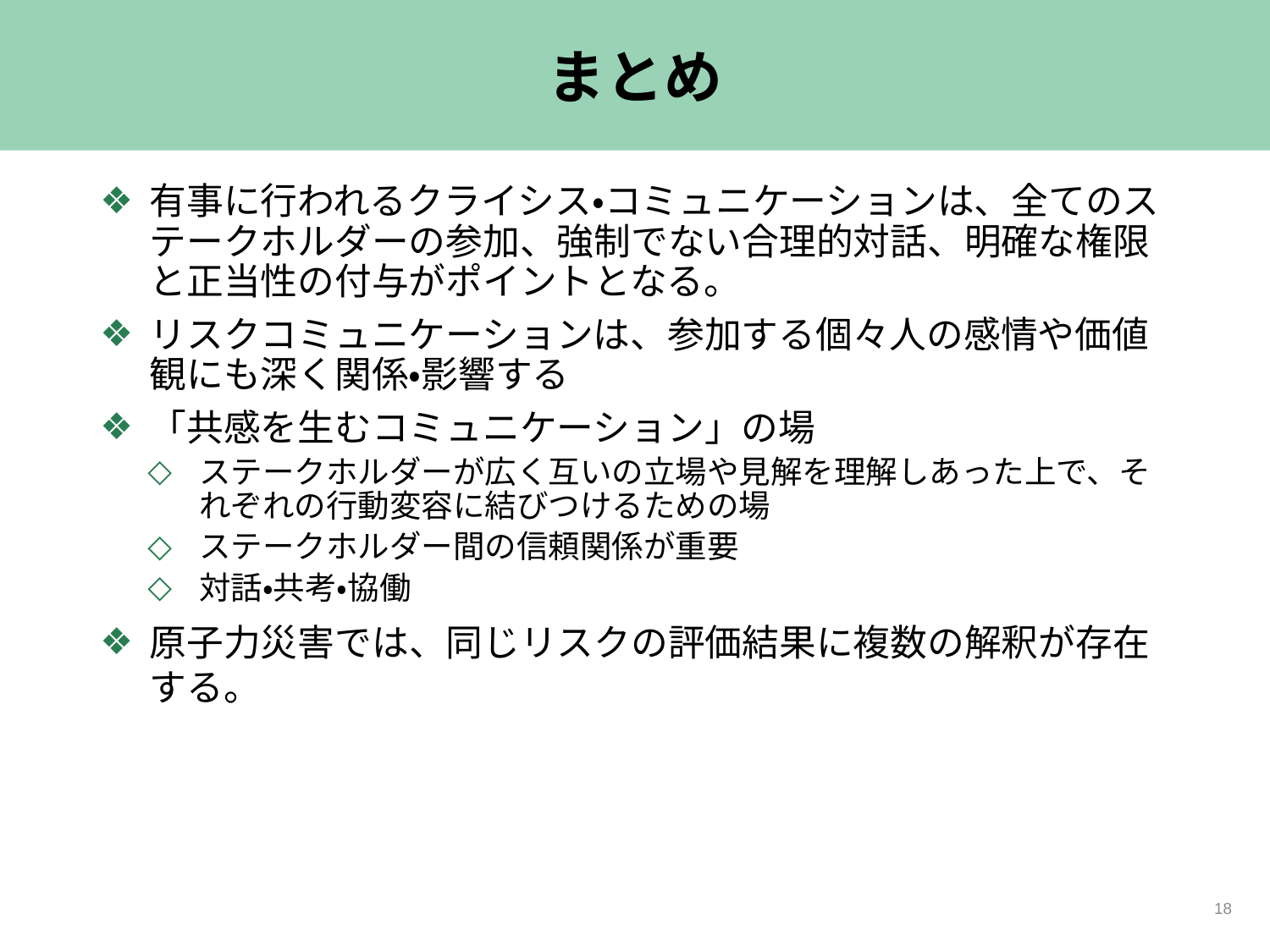

# まとめ
有事に行われるクライシス・コミュニケーションは、全てのステークホルダーの参加、強制でない合理的対話、明確な権限と正当性の付与がポイントとなる。
リスクコミュニケーションは、参加する個々人の感情や価値観にも深く関係・影響する
「共感を生むコミュニケーション」の場
ステークホルダーが広く互いの立場や見解を理解しあった上で、それぞれの行動変容に結びつけるための場
ステークホルダー間の信頼関係が重要
対話・共考・協働
原子力災害では、同じリスクの評価結果に複数の解釈が存在する。
18